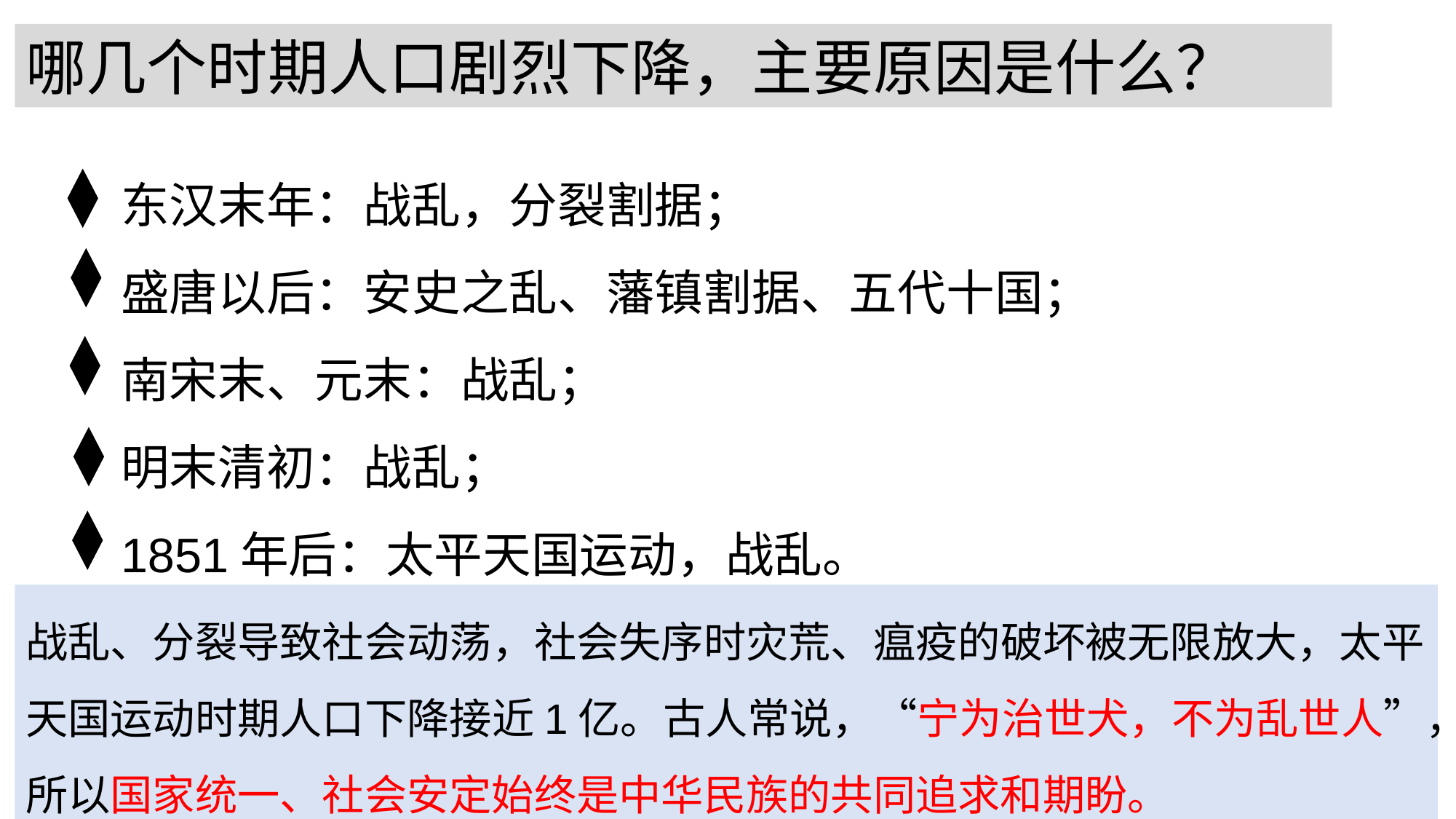

哪几个时期人口剧烈下降，主要原因是什么？
东汉末年：战乱，分裂割据；
盛唐以后：安史之乱、藩镇割据、五代十国；
南宋末、元末：战乱；
明末清初：战乱；
1851年后：太平天国运动，战乱。

战乱、分裂导致社会动荡，社会失序时灾荒、瘟疫的破坏被无限放大，太平天国运动时期人口下降接近1亿。古人常说，“宁为治世犬，不为乱世人”，所以国家统一、社会安定始终是中华民族的共同追求和期盼。